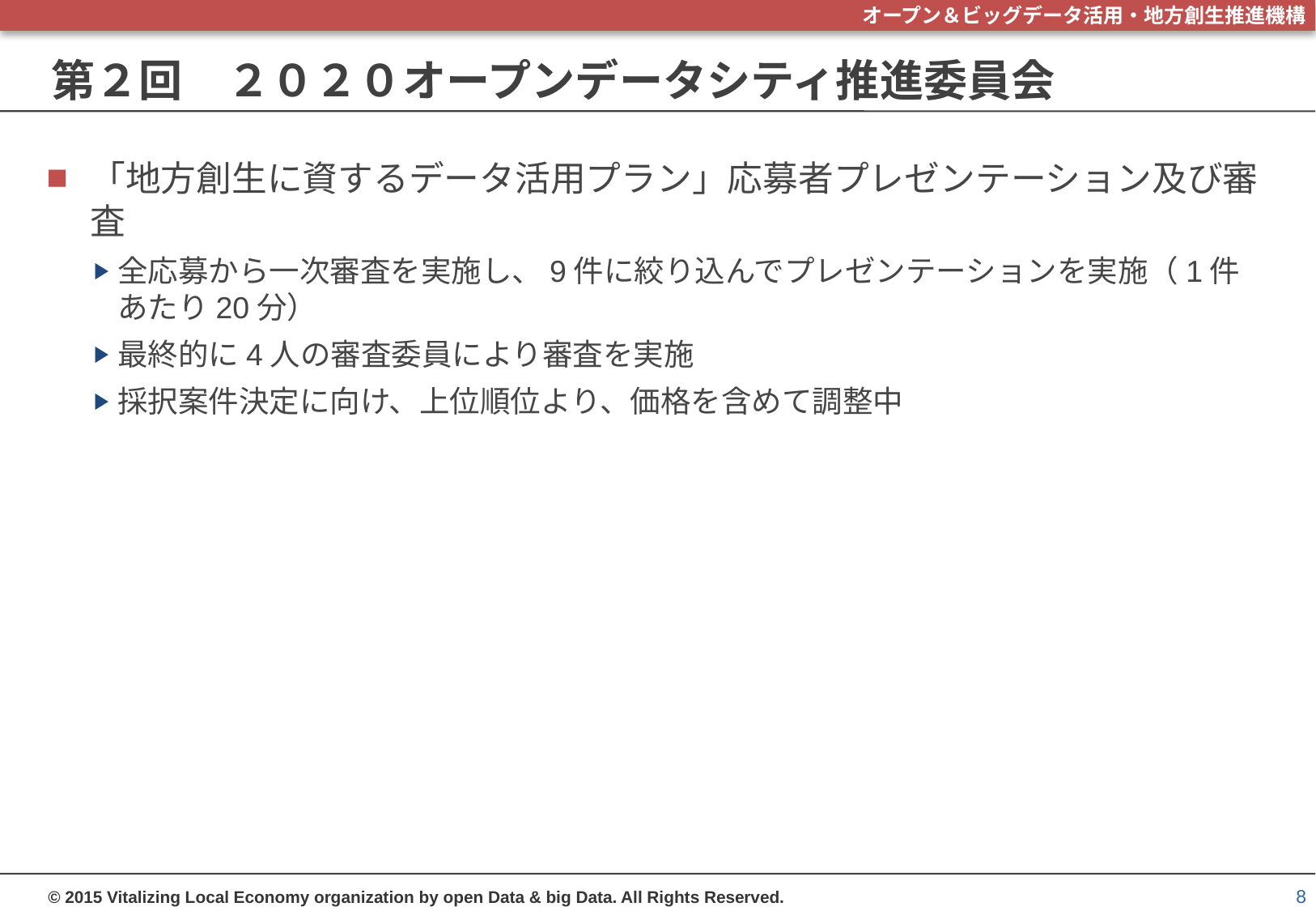

# 第２回　２０２０オープンデータシティ推進委員会
「地方創生に資するデータ活用プラン」応募者プレゼンテーション及び審査
全応募から一次審査を実施し、9件に絞り込んでプレゼンテーションを実施（1件あたり20分）
最終的に4人の審査委員により審査を実施
採択案件決定に向け、上位順位より、価格を含めて調整中
8